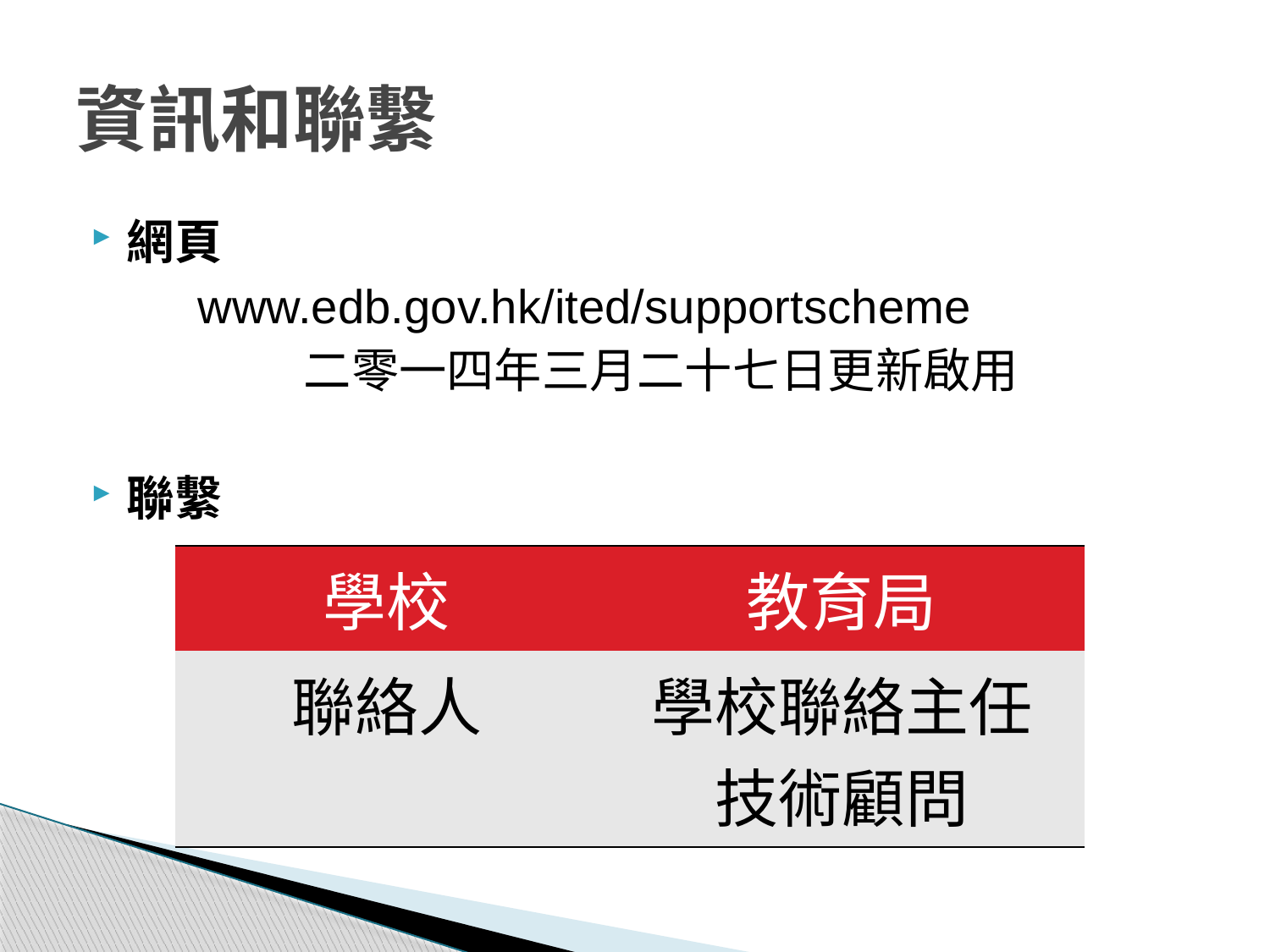

# 資訊和聯繫
網頁
        www.edb.gov.hk/ited/supportscheme
	       二零一四年三月二十七日更新啟用

聯繫
| 學校 | 教育局 |
| --- | --- |
| 聯絡人 | 學校聯絡主任 技術顧問 |